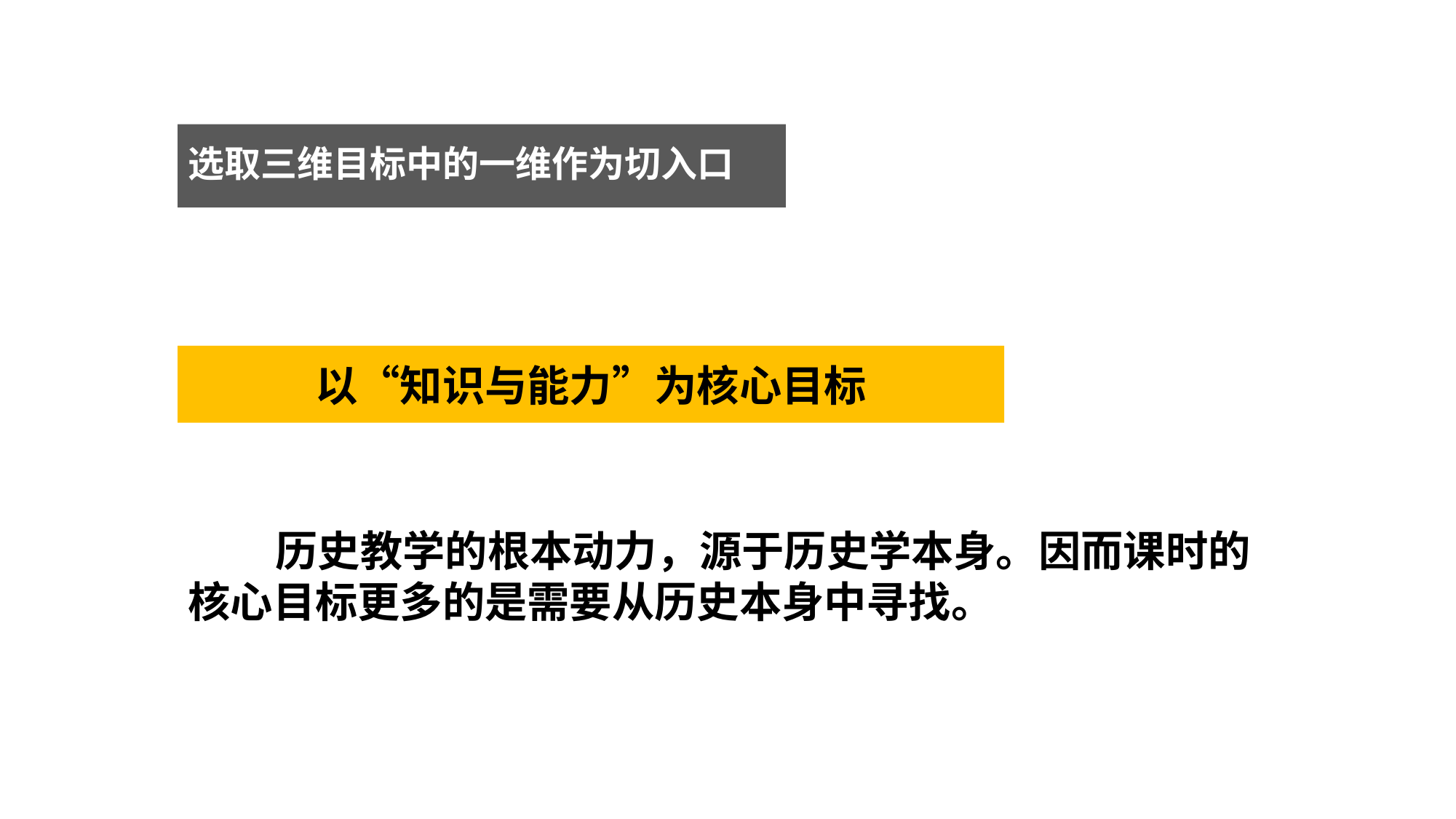

选取三维目标中的一维作为切入口
以“知识与能力”为核心目标
        历史教学的根本动力，源于历史学本身。因而课时的核心目标更多的是需要从历史本身中寻找。